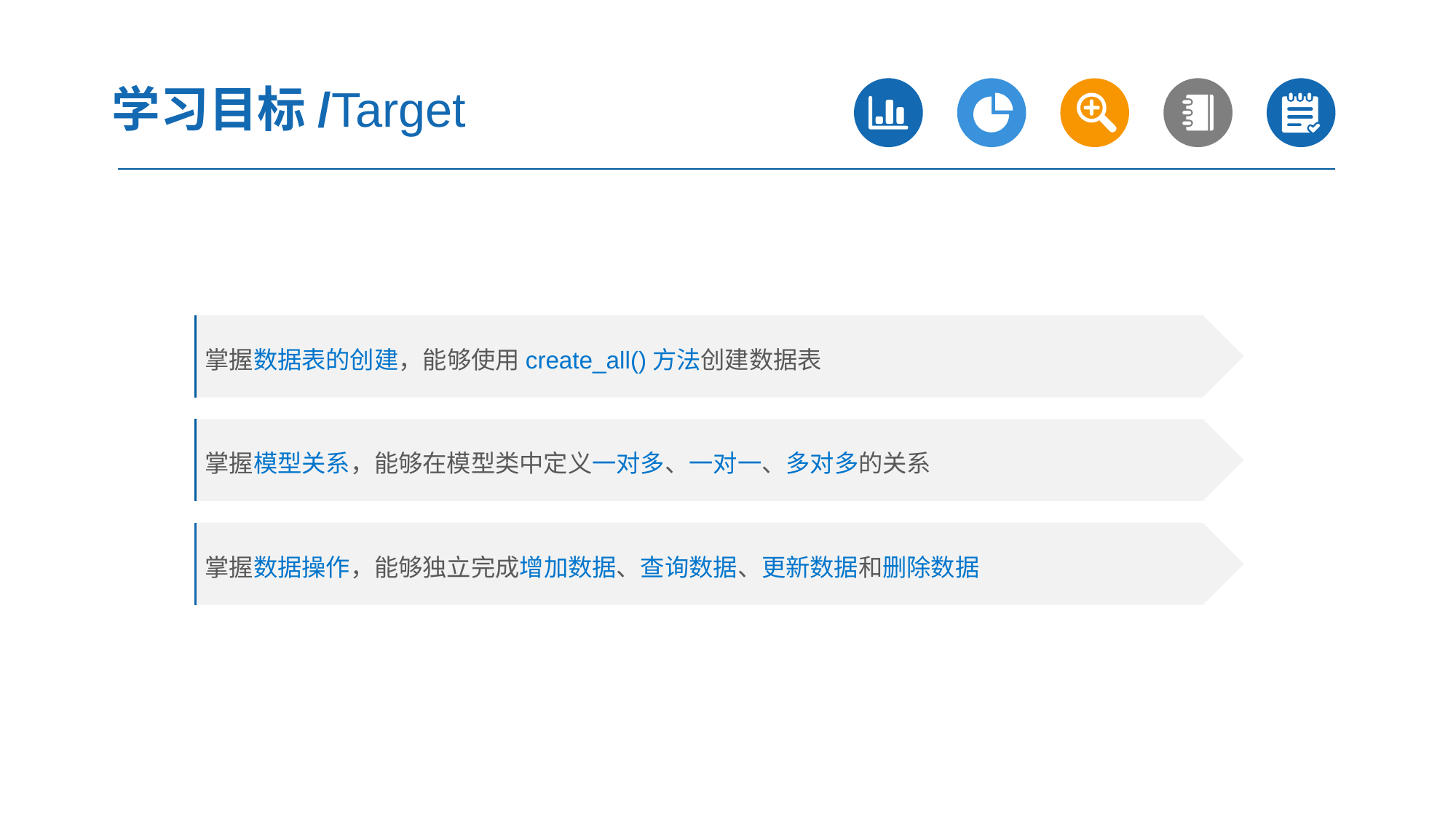

学习目标/Target
掌握数据表的创建，能够使用create_all()方法创建数据表

掌握模型关系，能够在模型类中定义一对多、一对一、多对多的关系

掌握数据操作，能够独立完成增加数据、查询数据、更新数据和删除数据